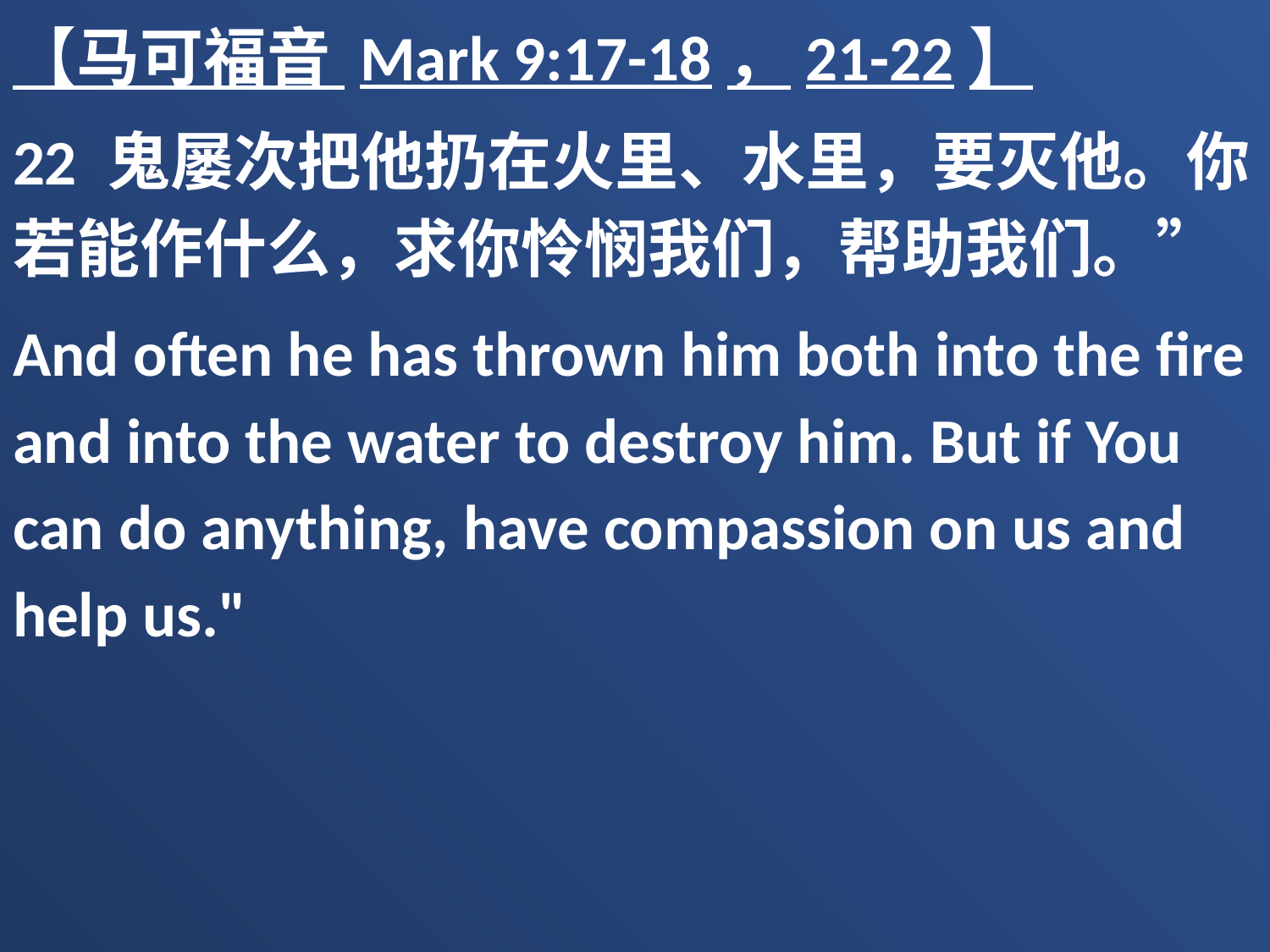

【马可福音 Mark 9:17-18，21-22】
22 鬼屡次把他扔在火里、水里，要灭他。你若能作什么，求你怜悯我们，帮助我们。”
And often he has thrown him both into the fire and into the water to destroy him. But if You can do anything, have compassion on us and help us."